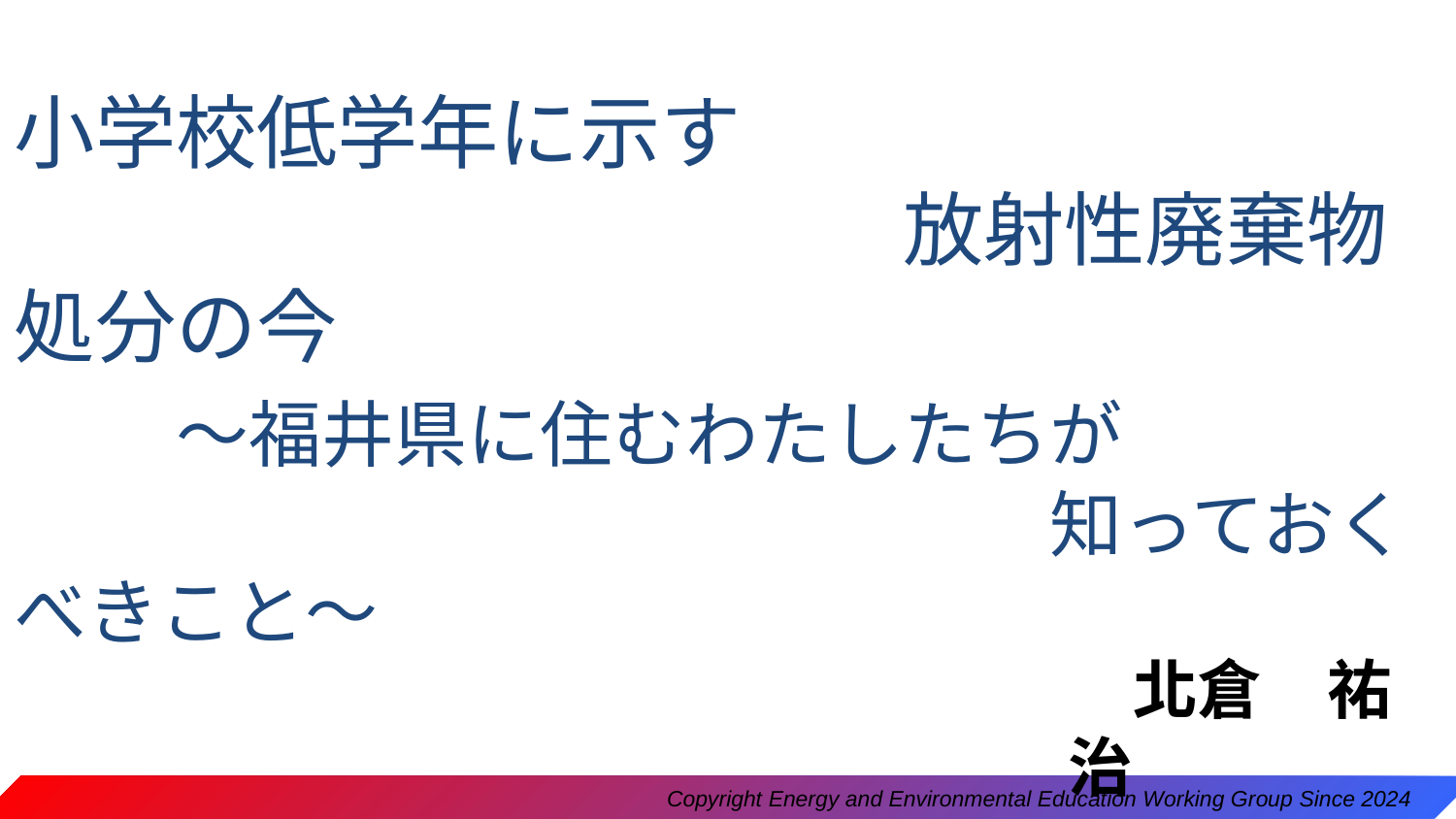

小学校低学年に示す
　　　　　　　　　　　放射性廃棄物処分の今
　　〜福井県に住むわたしたちが
　　　　 　　　　　　　　　　知っておくべきこと〜

　　　　　北倉　祐治